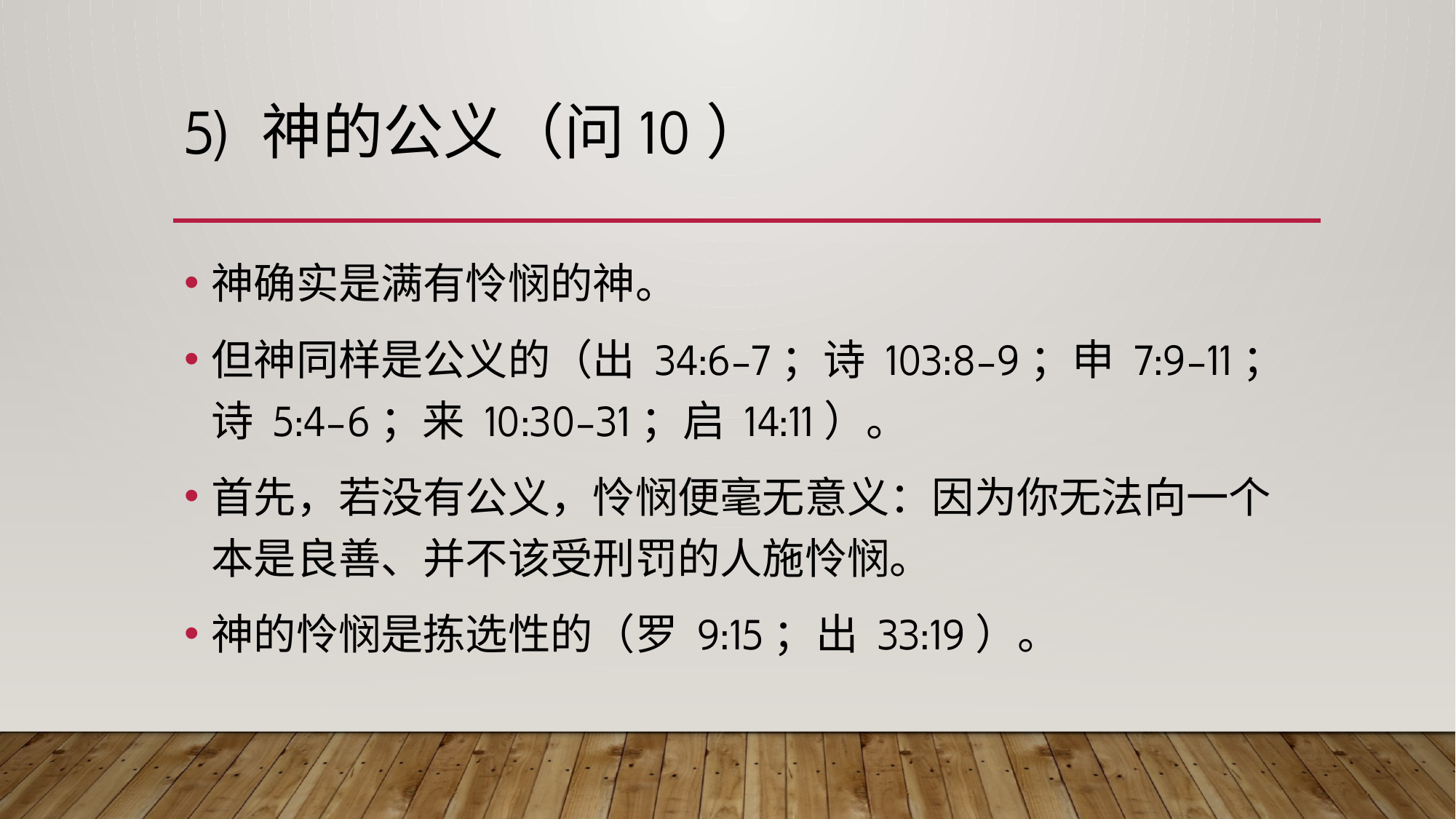

# 5) 神的公义（问10）
神确实是满有怜悯的神。
但神同样是公义的（出 34:6–7；诗 103:8–9；申 7:9–11；诗 5:4–6；来 10:30–31；启 14:11）。
首先，若没有公义，怜悯便毫无意义：因为你无法向一个本是良善、并不该受刑罚的人施怜悯。
神的怜悯是拣选性的（罗 9:15；出 33:19）。